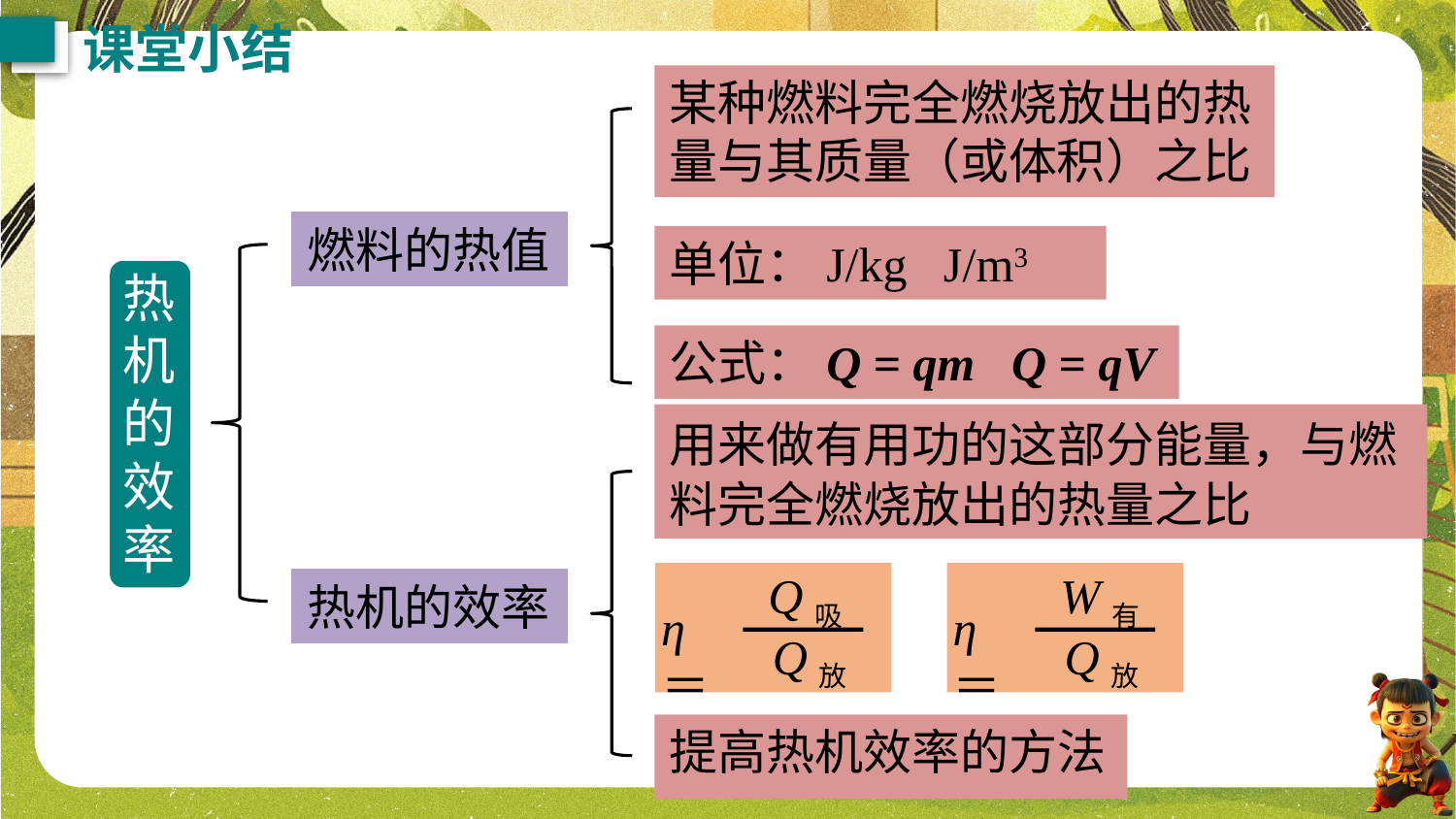

课堂小结

某种燃料完全燃烧放出的热量与其质量（或体积）之比

燃料的热值
单位：J/kg   J/m3

热机的效率
公式：Q = qm   Q = qV
用来做有用功的这部分能量，与燃料完全燃烧放出的热量之比

Q吸
Q放

η＝

W有
Q放

η＝

热机的效率
提高热机效率的方法